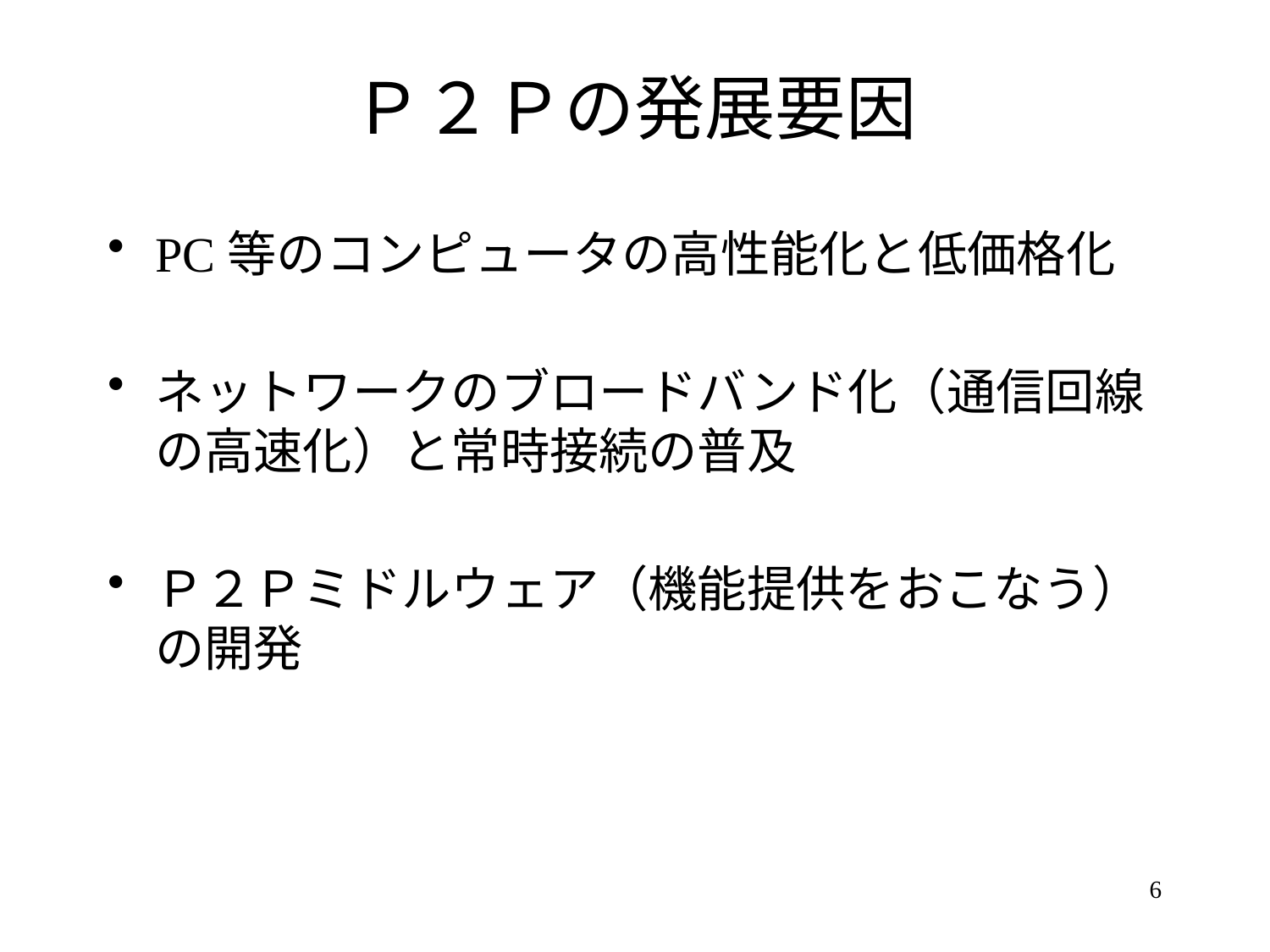

# Ｐ２Ｐの発展要因
PC等のコンピュータの高性能化と低価格化

ネットワークのブロードバンド化（通信回線の高速化）と常時接続の普及

Ｐ２Ｐミドルウェア（機能提供をおこなう）の開発
6